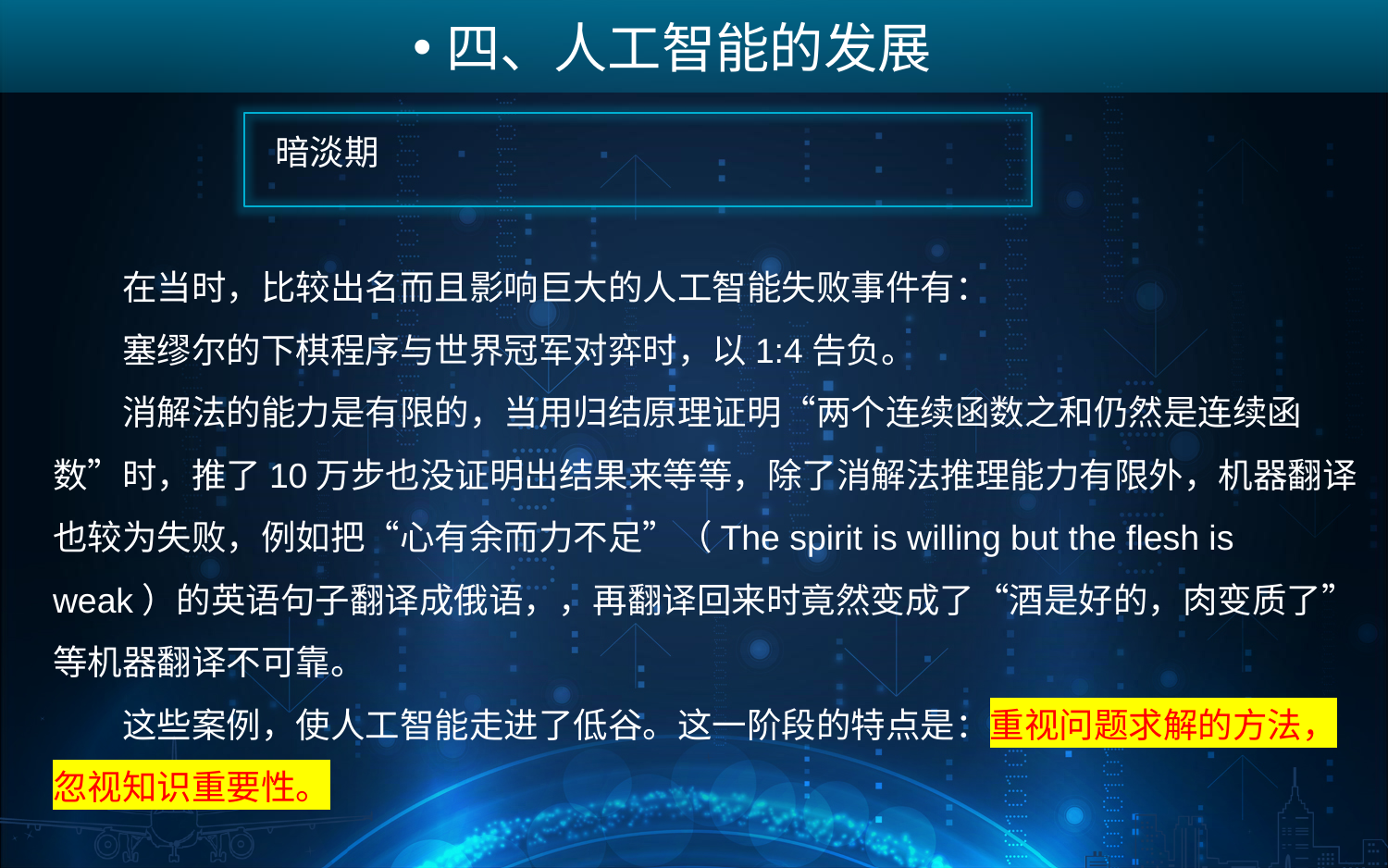

四、人工智能的发展

3

暗淡期

在当时，比较出名而且影响巨大的人工智能失败事件有：
塞缪尔的下棋程序与世界冠军对弈时，以1:4告负。
消解法的能力是有限的，当用归结原理证明“两个连续函数之和仍然是连续函数”时，推了10万步也没证明出结果来等等，除了消解法推理能力有限外，机器翻译也较为失败，例如把“心有余而力不足”（The spirit is willing but the flesh is weak）的英语句子翻译成俄语，，再翻译回来时竟然变成了“酒是好的，肉变质了”等机器翻译不可靠。
这些案例，使人工智能走进了低谷。这一阶段的特点是：重视问题求解的方法，忽视知识重要性。